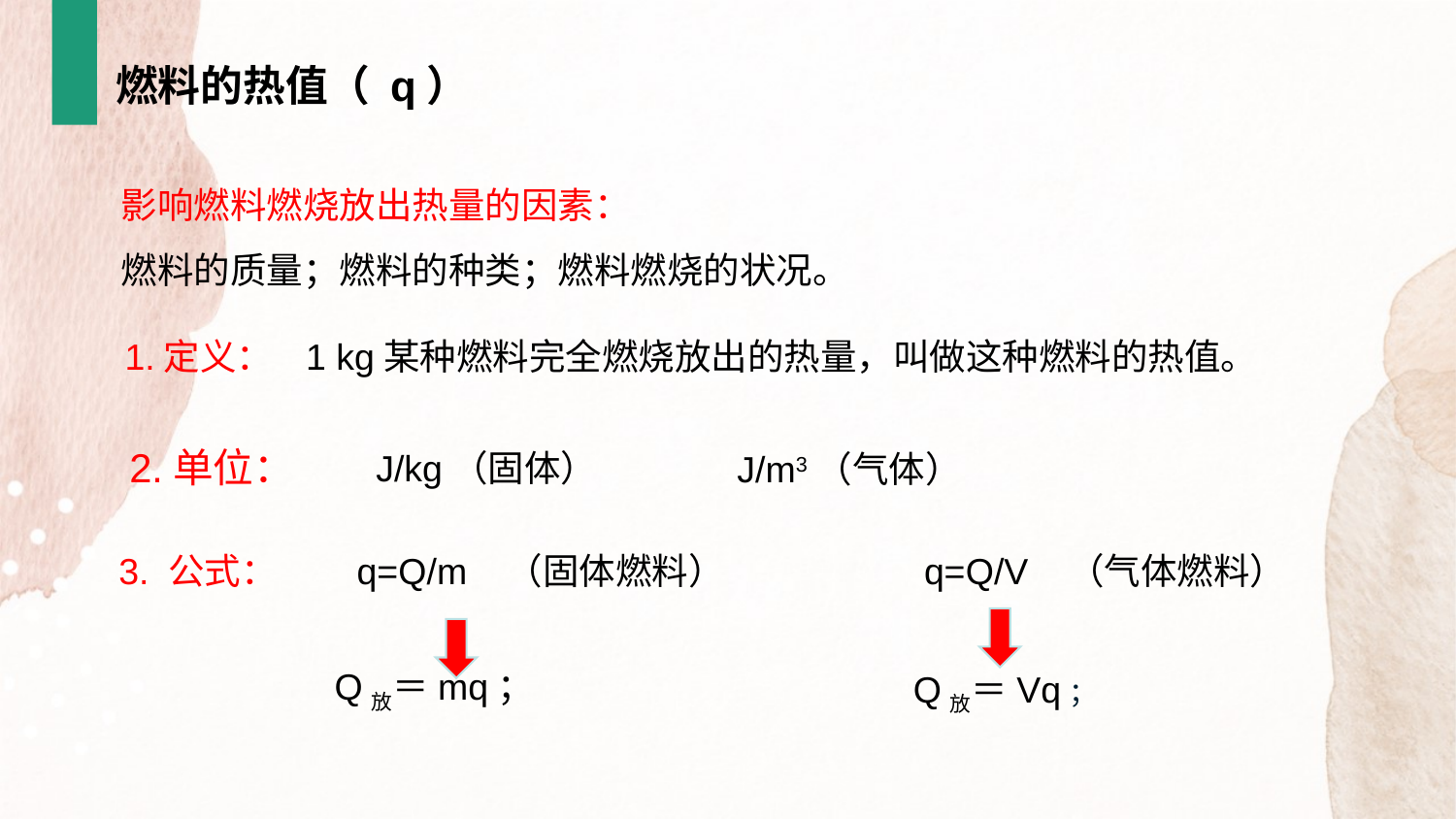

燃料的热值（ q）
影响燃料燃烧放出热量的因素：
燃料的质量；燃料的种类；燃料燃烧的状况。
1.定义：
1 kg某种燃料完全燃烧放出的热量，叫做这种燃料的热值。
J/kg（固体）
J/m3（气体）
2.单位：
q=Q/m   （固体燃料）
q=Q/V   （气体燃料）
3. 公式：

Q放＝mq；
Q放＝Vq；